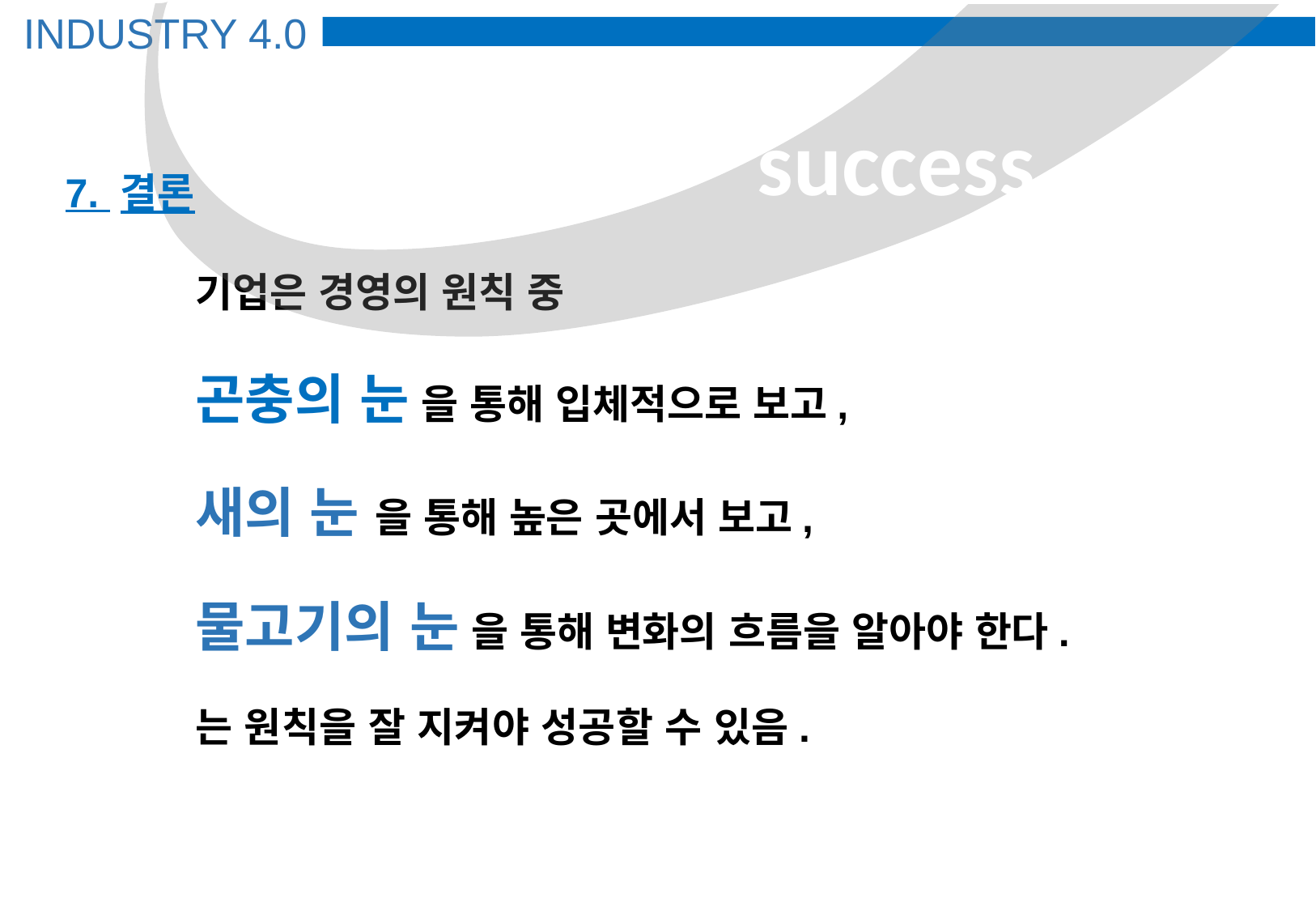

INDUSTRY 4.0

success
7. 결론
기업은 경영의 원칙 중
곤충의 눈 을 통해 입체적으로 보고,
새의 눈 을 통해 높은 곳에서 보고,
물고기의 눈 을 통해 변화의 흐름을 알아야 한다.
는 원칙을 잘 지켜야 성공할 수 있음.